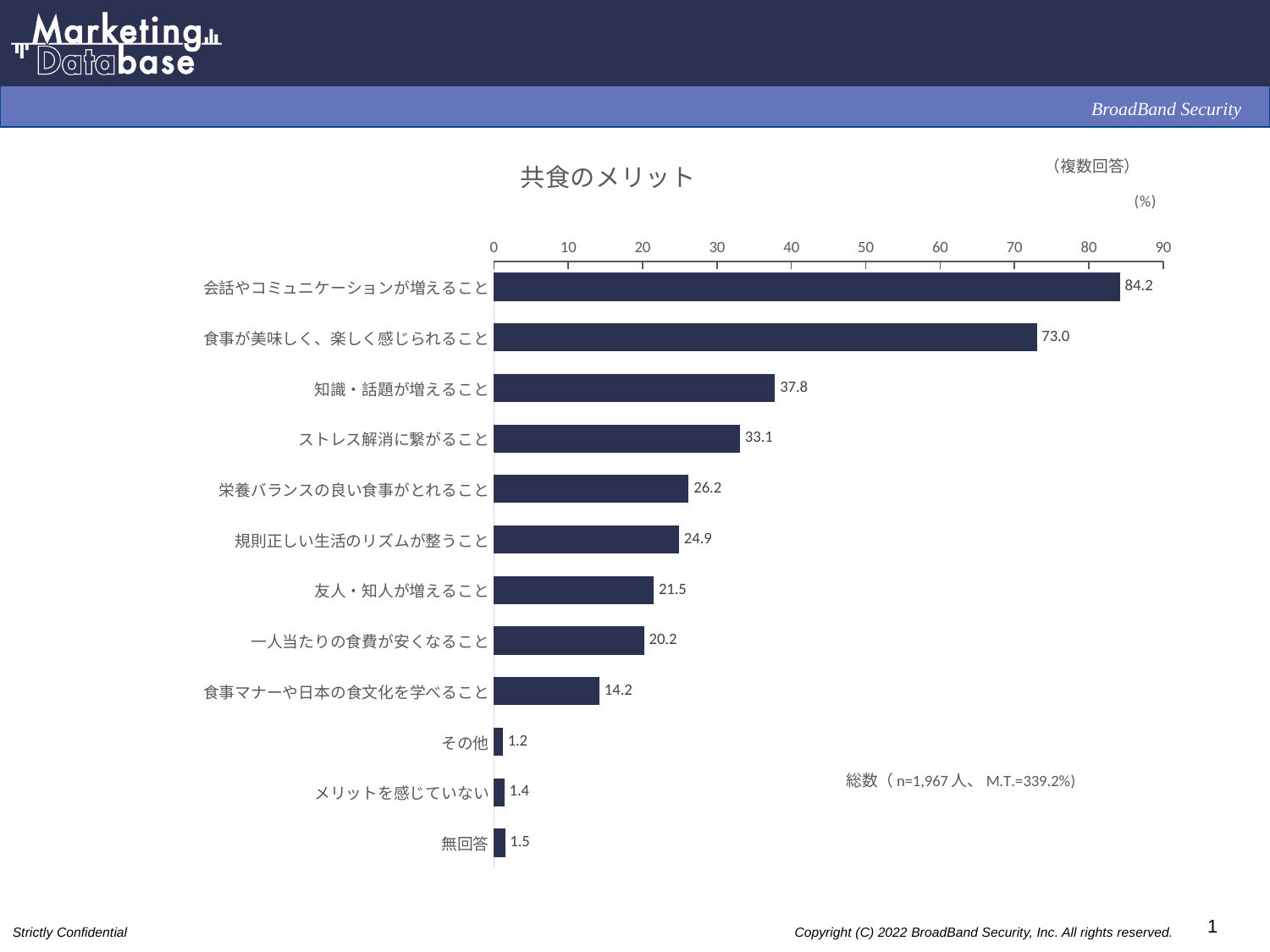

### Chart: 共食のメリット

| Category |  |
|---|---|
| 会話やコミュニケーションが増えること | 84.2 |
| 食事が美味しく、楽しく感じられること | 73.0 |
| 知識・話題が増えること | 37.8 |
| ストレス解消に繋がること | 33.1 |
| 栄養バランスの良い食事がとれること | 26.2 |
| 規則正しい生活のリズムが整うこと | 24.9 |
| 友人・知人が増えること | 21.5 |
| 一人当たりの食費が安くなること | 20.2 |
| 食事マナーや日本の食文化を学べること | 14.2 |
| その他 | 1.2 |
| メリットを感じていない | 1.4 |
| 無回答 | 1.5 |